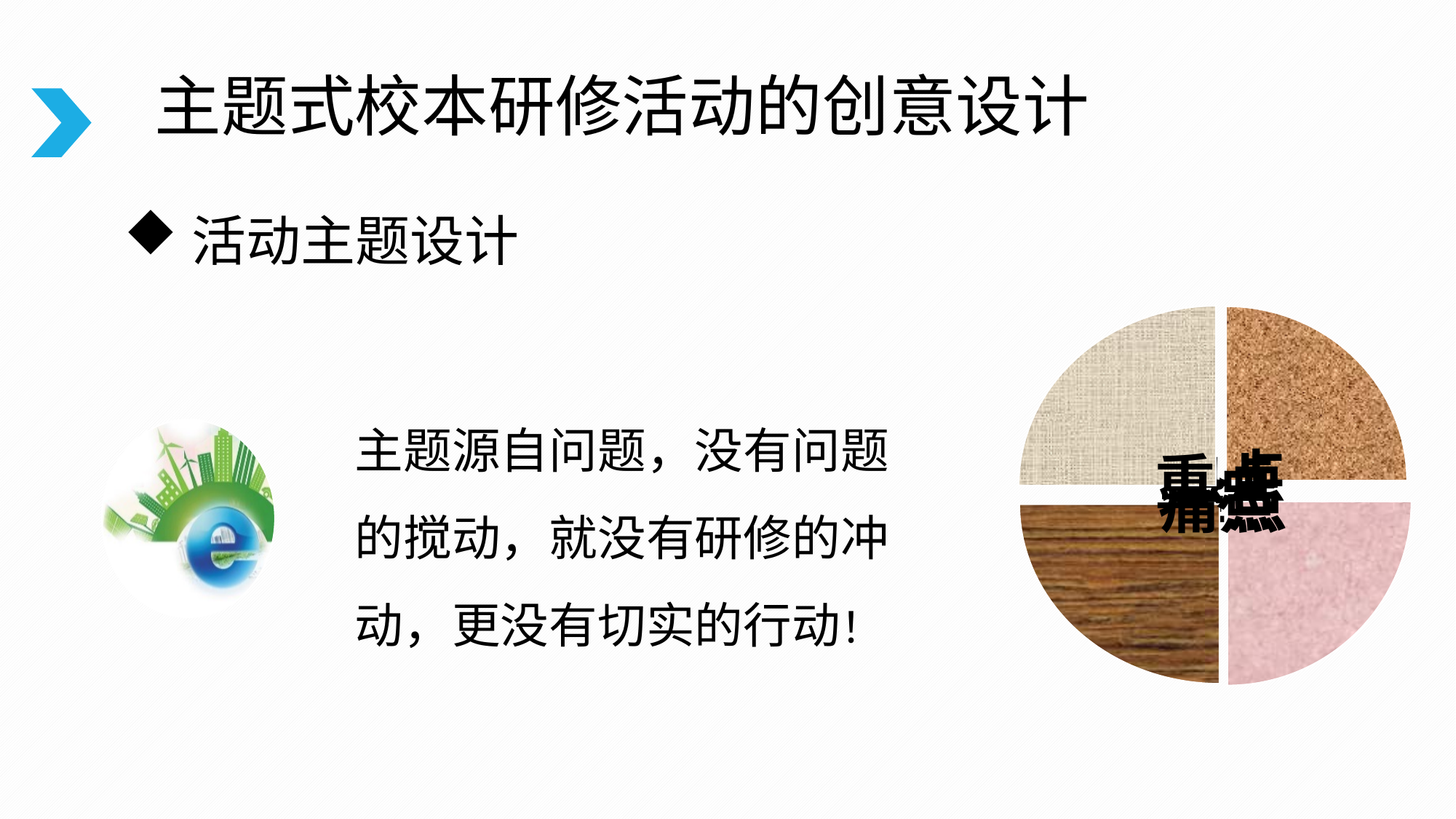

主题式校本研修活动的创意设计
活动主题设计
热点

痒点

痛点
重点
主题源自问题，没有问题的搅动，就没有研修的冲动，更没有切实的行动！